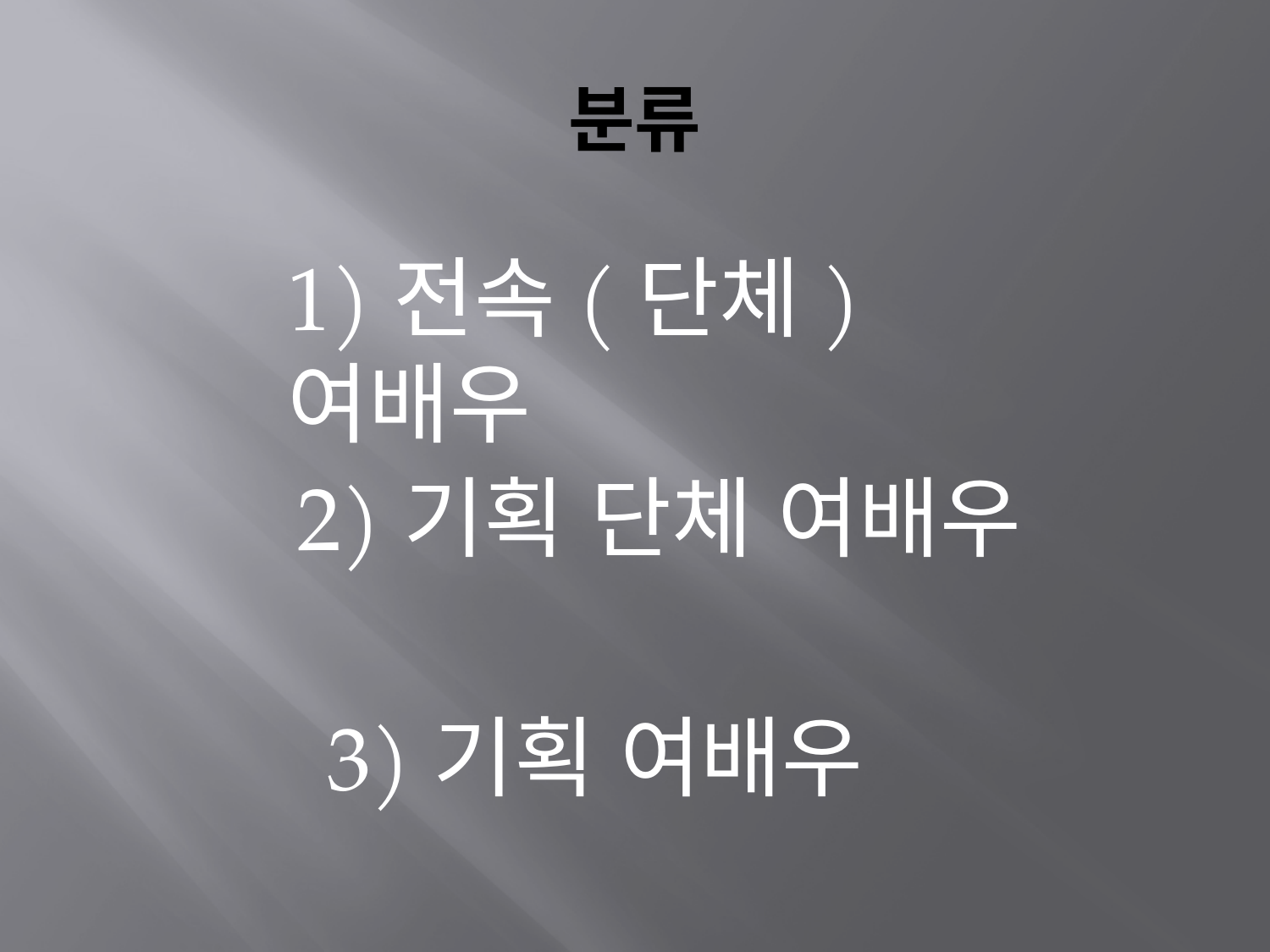

# 분류
1)전속(단체) 여배우
2)기획 단체 여배우

3)기획 여배우